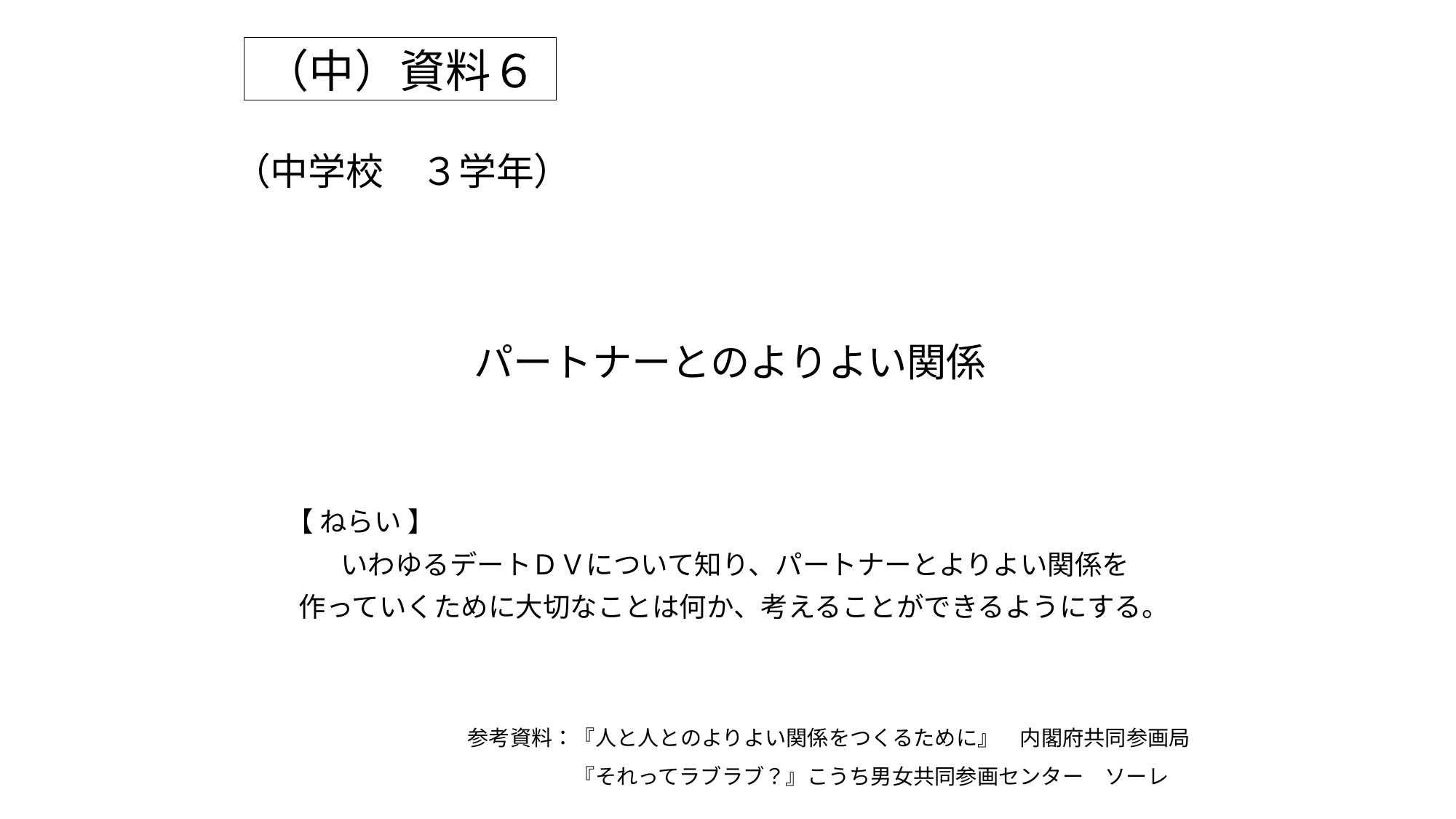

（中）資料６
# （中学校　３学年）
パートナーとのよりよい関係
【 ねらい 】
　　いわゆるデートＤＶについて知り、パートナーとよりよい関係を
 作っていくために大切なことは何か、考えることができるようにする。
参考資料：『人と人とのよりよい関係をつくるために』　内閣府共同参画局
　　　　　『それってラブラブ？』こうち男女共同参画センター　ソーレ